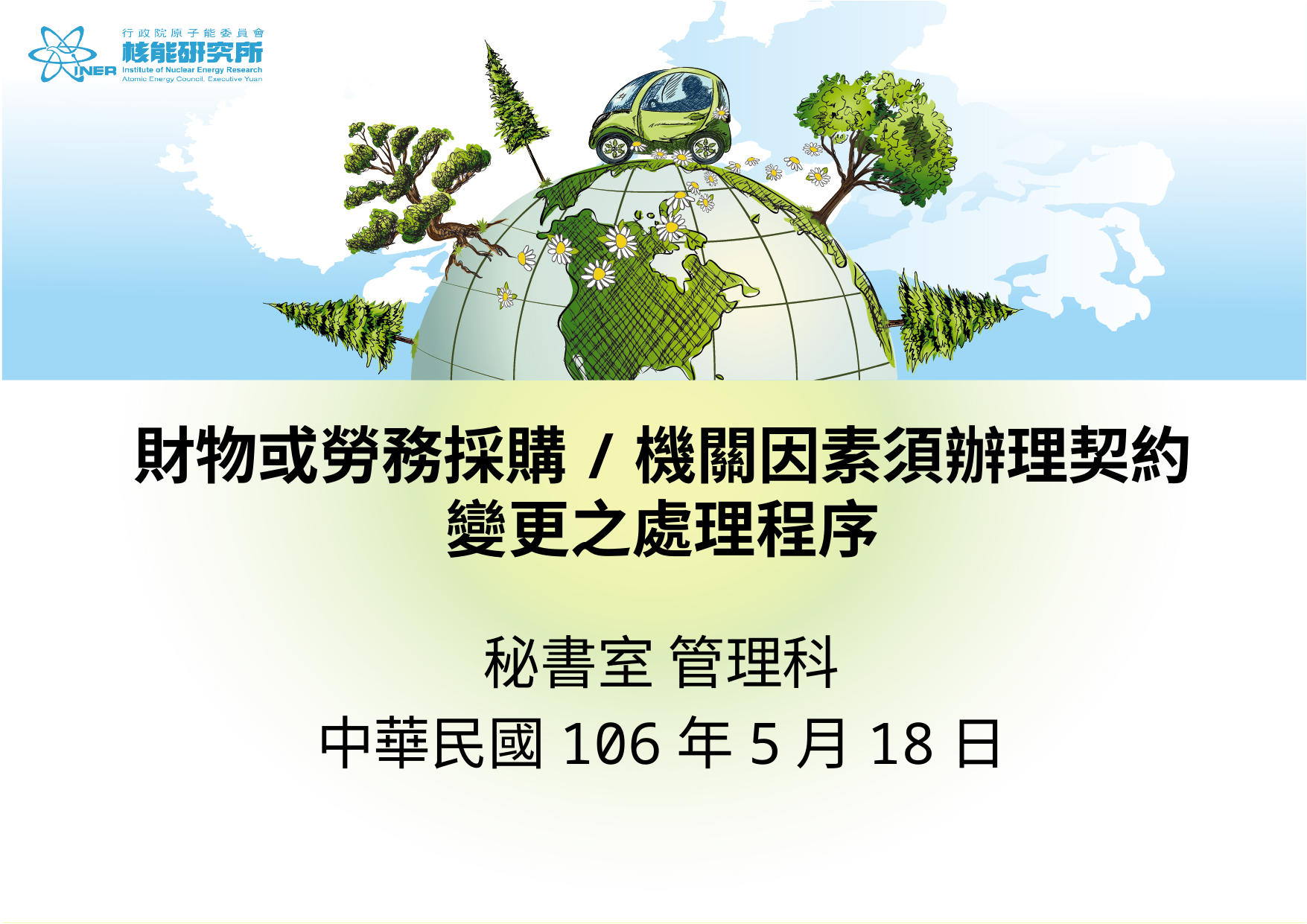

# 財物或勞務採購/機關因素須辦理契約變更之處理程序
秘書室 管理科
中華民國106年5月18日